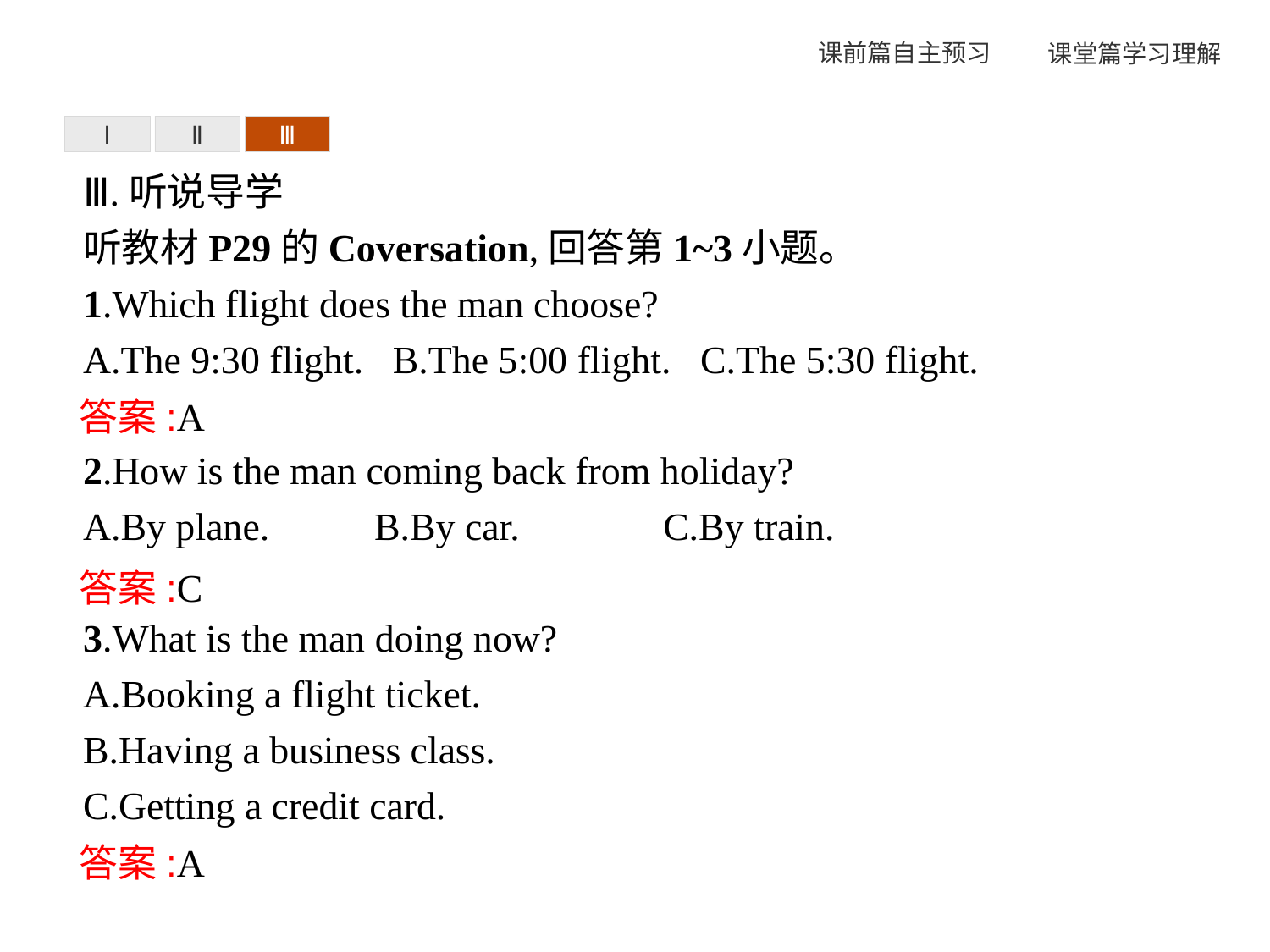

Ⅰ
Ⅱ
Ⅲ
Ⅲ.听说导学
听教材P29的Coversation,回答第1~3小题。
1.Which flight does the man choose?
A.The 9:30 flight.   B.The 5:00 flight.   C.The 5:30 flight.

2.How is the man coming back from holiday?
A.By plane.　　 B.By car.　　　 C.By train.

3.What is the man doing now?
A.Booking a flight ticket.
B.Having a business class.
C.Getting a credit card.
答案:A
答案:C
答案:A